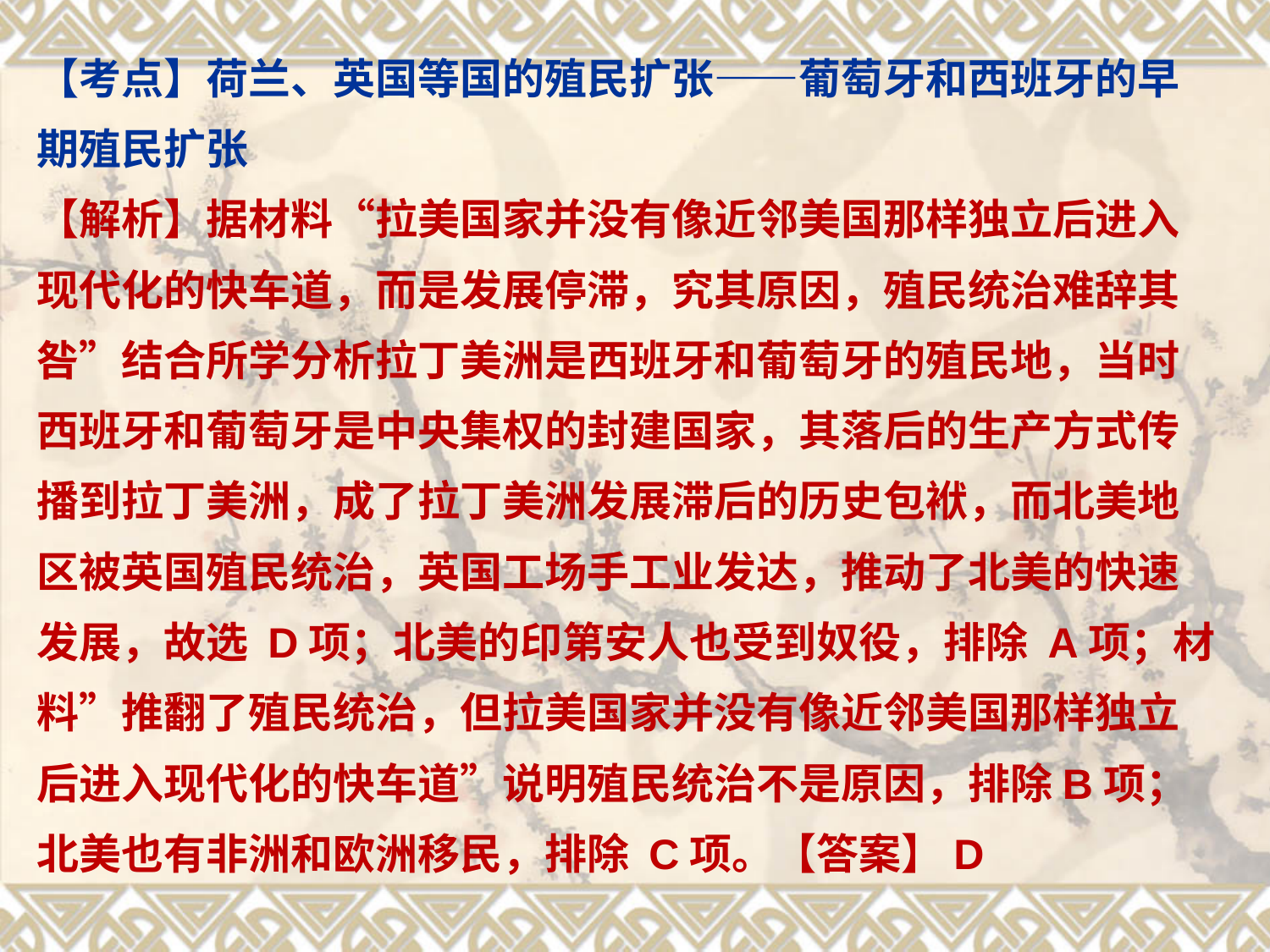

【考点】荷兰、英国等国的殖民扩张——葡萄牙和西班牙的早期殖民扩张
【解析】据材料“拉美国家并没有像近邻美国那样独立后进入现代化的快车道，而是发展停滞，究其原因，殖民统治难辞其咎”结合所学分析拉丁美洲是西班牙和葡萄牙的殖民地，当时西班牙和葡萄牙是中央集权的封建国家，其落后的生产方式传播到拉丁美洲，成了拉丁美洲发展滞后的历史包袱，而北美地区被英国殖民统治，英国工场手工业发达，推动了北美的快速发展，故选 D项；北美的印第安人也受到奴役，排除 A项；材料”推翻了殖民统治，但拉美国家并没有像近邻美国那样独立后进入现代化的快车道”说明殖民统治不是原因，排除B项；北美也有非洲和欧洲移民，排除 C项。【答案】D